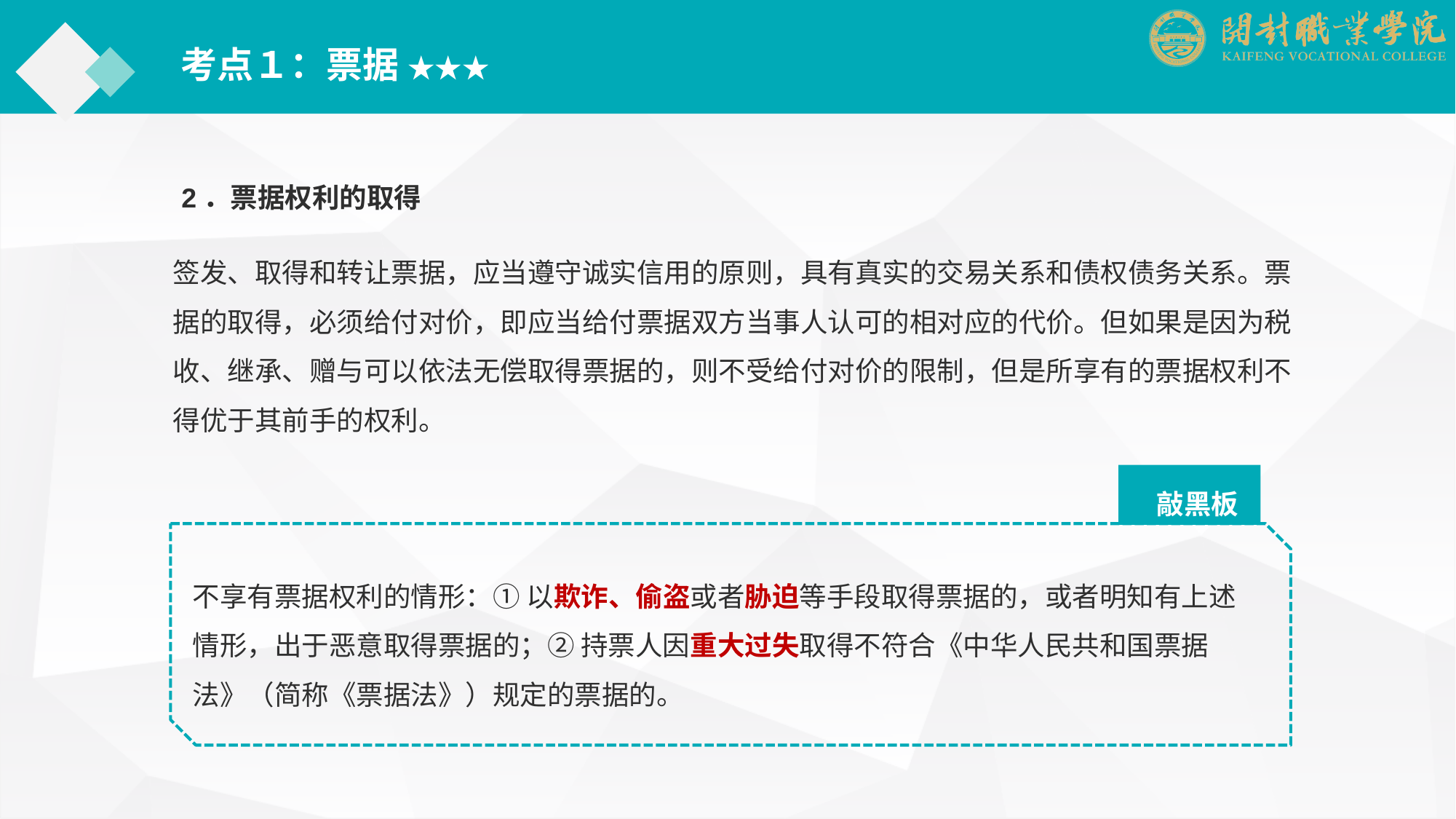

考点１：票据 ★★★
2．票据权利的取得
签发、取得和转让票据，应当遵守诚实信用的原则，具有真实的交易关系和债权债务关系。票据的取得，必须给付对价，即应当给付票据双方当事人认可的相对应的代价。但如果是因为税收、继承、赠与可以依法无偿取得票据的，则不受给付对价的限制，但是所享有的票据权利不得优于其前手的权利。
　敲黑板

不享有票据权利的情形：① 以欺诈、偷盗或者胁迫等手段取得票据的，或者明知有上述情形，出于恶意取得票据的；② 持票人因重大过失取得不符合《中华人民共和国票据法》（简称《票据法》）规定的票据的。